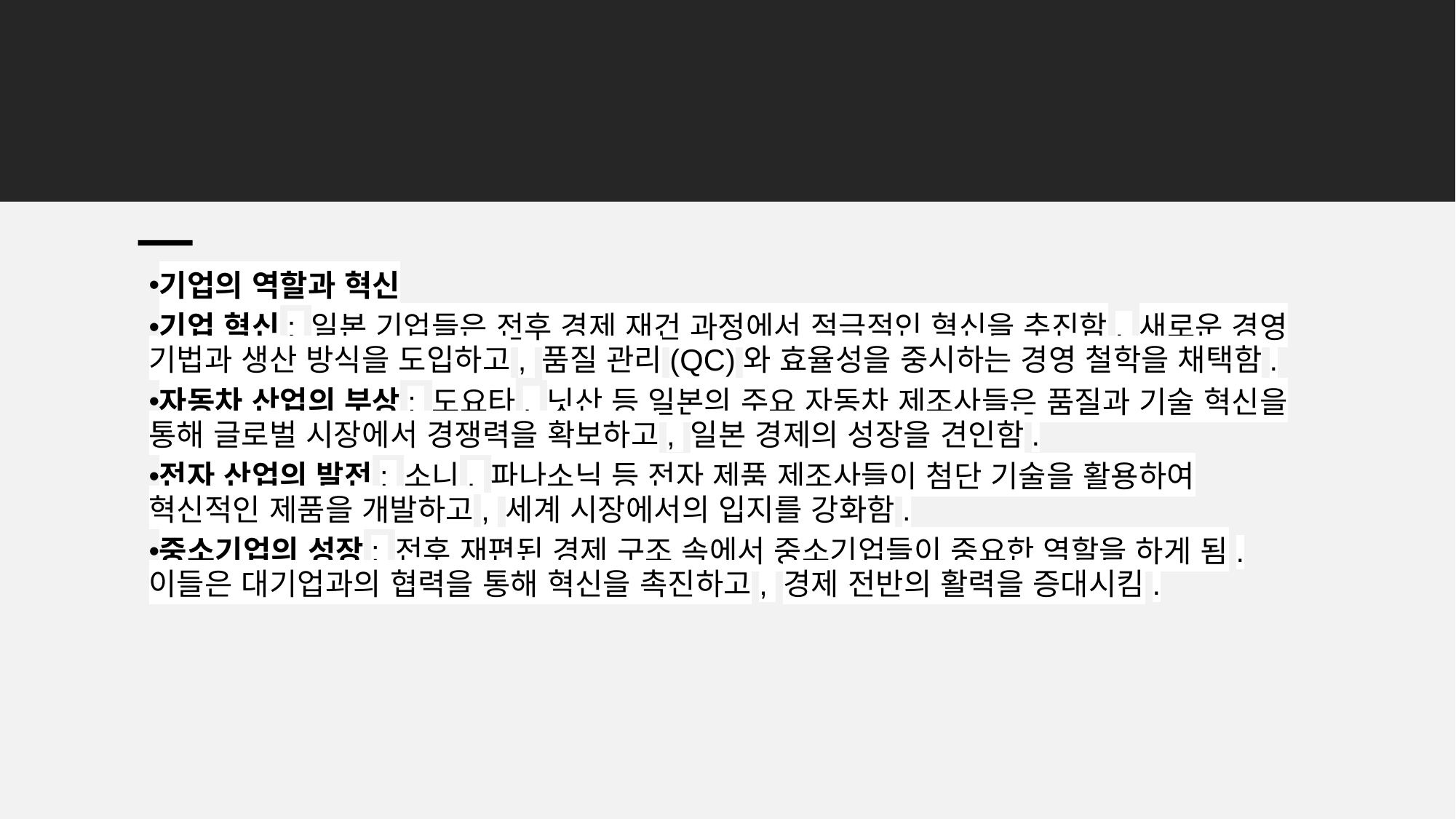

기업의 역할과 혁신
기업 혁신: 일본 기업들은 전후 경제 재건 과정에서 적극적인 혁신을 추진함. 새로운 경영 기법과 생산 방식을 도입하고, 품질 관리(QC)와 효율성을 중시하는 경영 철학을 채택함.
자동차 산업의 부상: 도요타, 닛산 등 일본의 주요 자동차 제조사들은 품질과 기술 혁신을 통해 글로벌 시장에서 경쟁력을 확보하고, 일본 경제의 성장을 견인함.
전자 산업의 발전: 소니, 파나소닉 등 전자 제품 제조사들이 첨단 기술을 활용하여 혁신적인 제품을 개발하고, 세계 시장에서의 입지를 강화함.
중소기업의 성장: 전후 재편된 경제 구조 속에서 중소기업들이 중요한 역할을 하게 됨. 이들은 대기업과의 협력을 통해 혁신을 촉진하고, 경제 전반의 활력을 증대시킴.